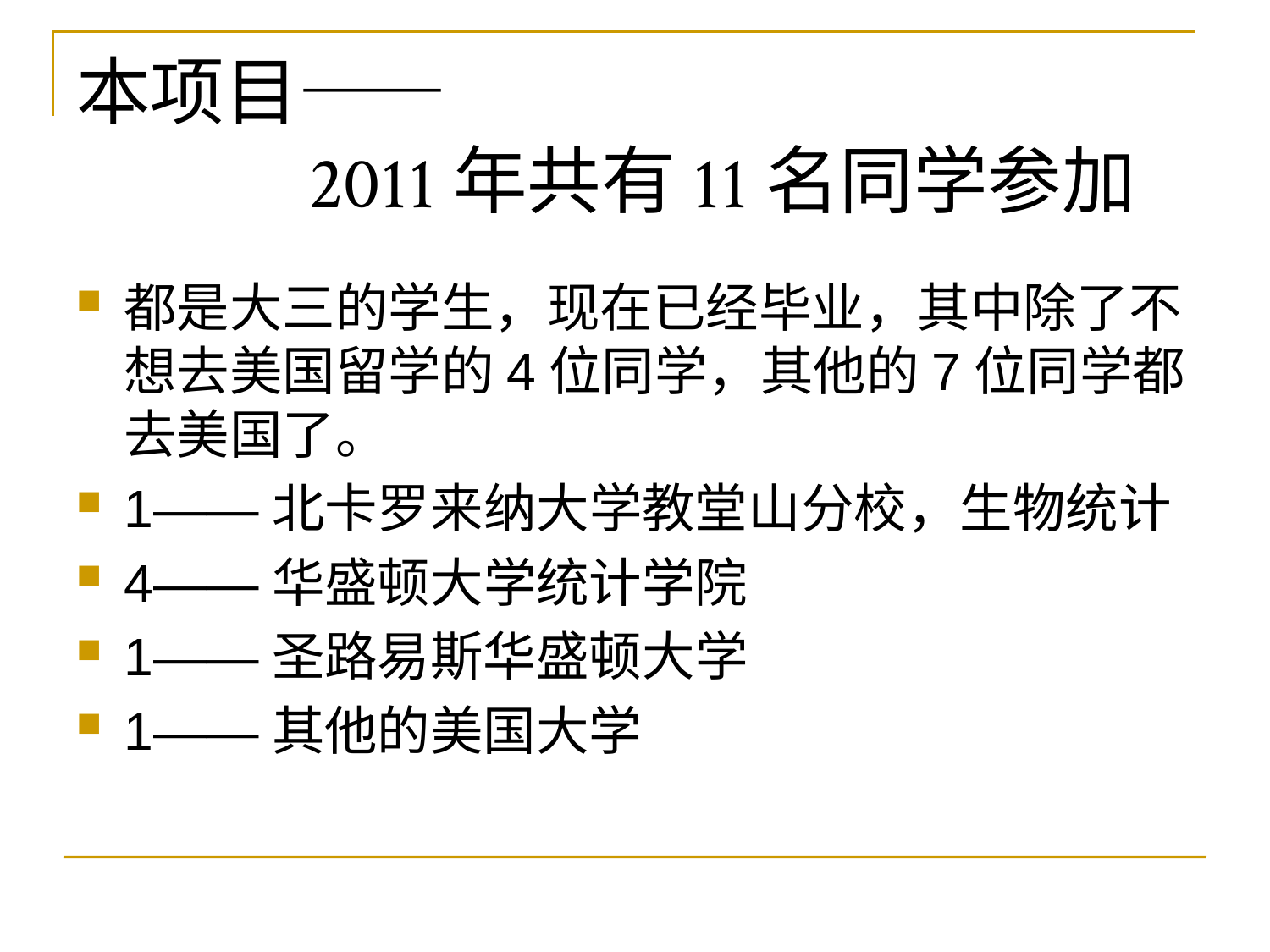

# 本项目—— 2011年共有11名同学参加
都是大三的学生，现在已经毕业，其中除了不想去美国留学的4位同学，其他的7位同学都去美国了。
1——北卡罗来纳大学教堂山分校，生物统计
4——华盛顿大学统计学院
1——圣路易斯华盛顿大学
1——其他的美国大学